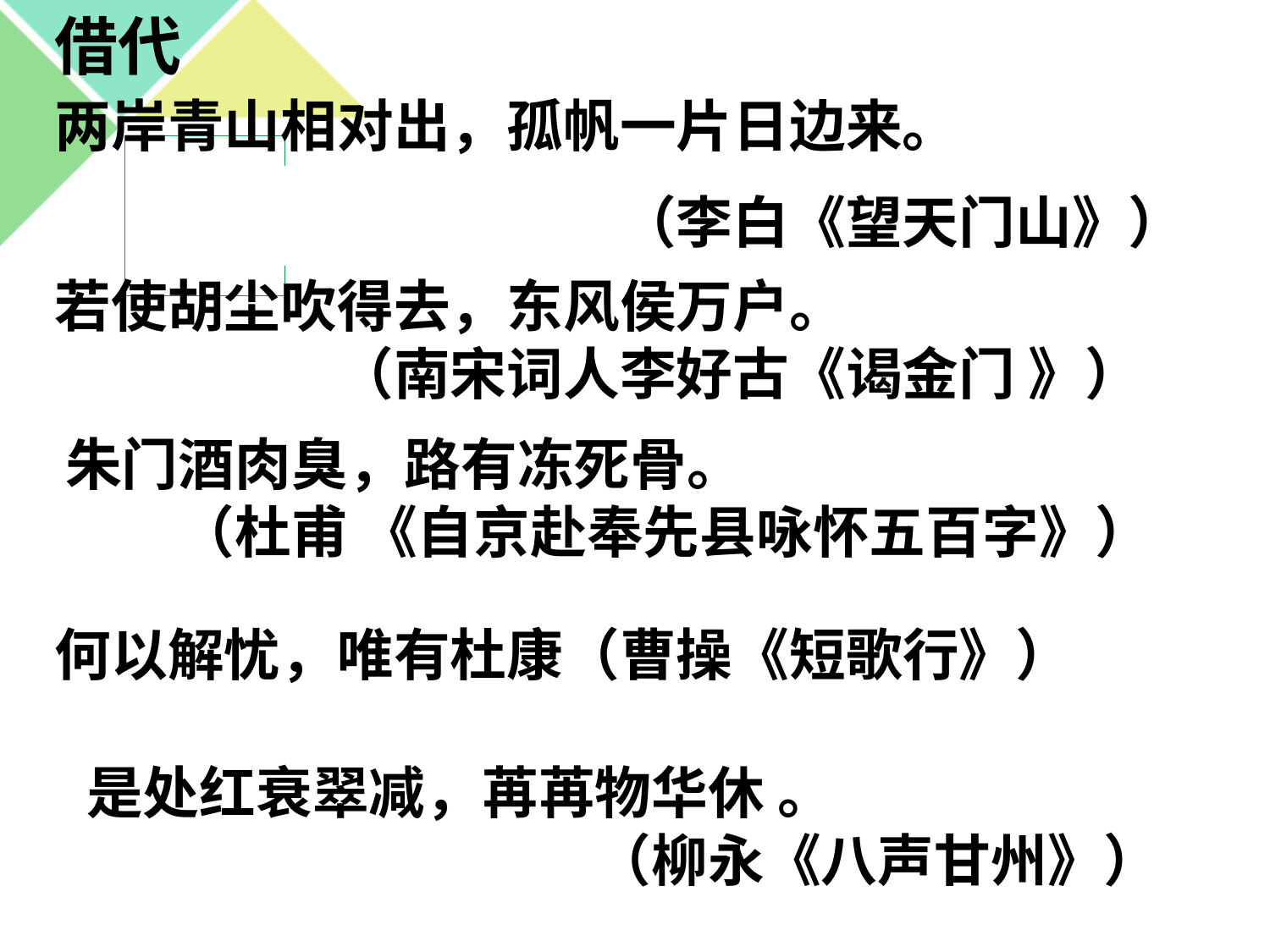

借代
两岸青山相对出，孤帆一片日边来。
　　　　　　　　　　（李白《望天门山》）
若使胡尘吹得去，东风侯万户。
　　　　　（南宋词人李好古《谒金门 》）
朱门酒肉臭，路有冻死骨。
　　（杜甫 《自京赴奉先县咏怀五百字》）
何以解忧，唯有杜康（曹操《短歌行》）
是处红衰翠减，苒苒物华休 。
　　　　　　　　　（柳永《八声甘州》）